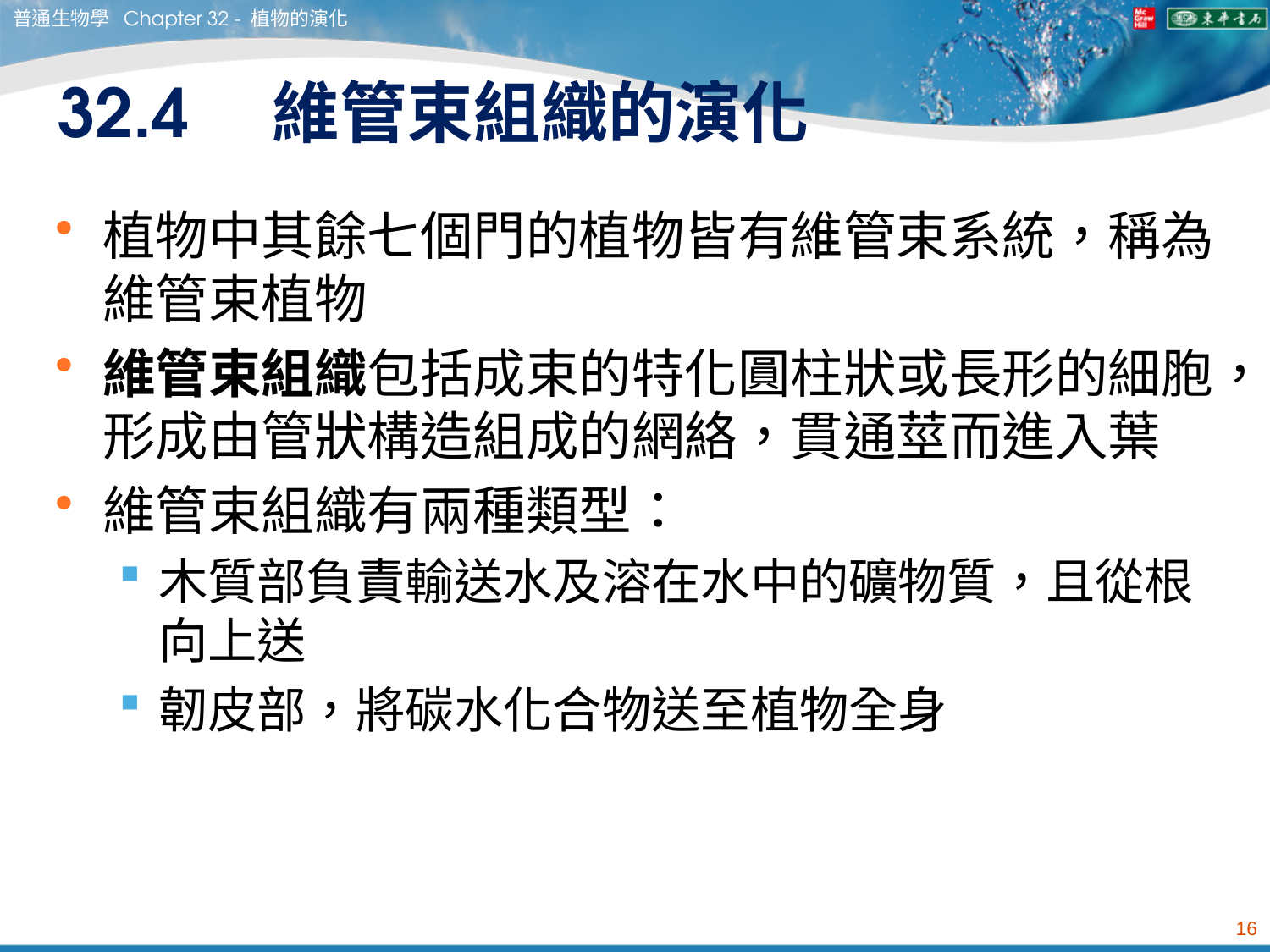

普通生物學  Chapter 32 - 植物的演化
# 32.4　維管束組織的演化
植物中其餘七個門的植物皆有維管束系統，稱為維管束植物
維管束組織包括成束的特化圓柱狀或長形的細胞，形成由管狀構造組成的網絡，貫通莖而進入葉
維管束組織有兩種類型：
木質部負責輸送水及溶在水中的礦物質，且從根向上送
韌皮部，將碳水化合物送至植物全身
16